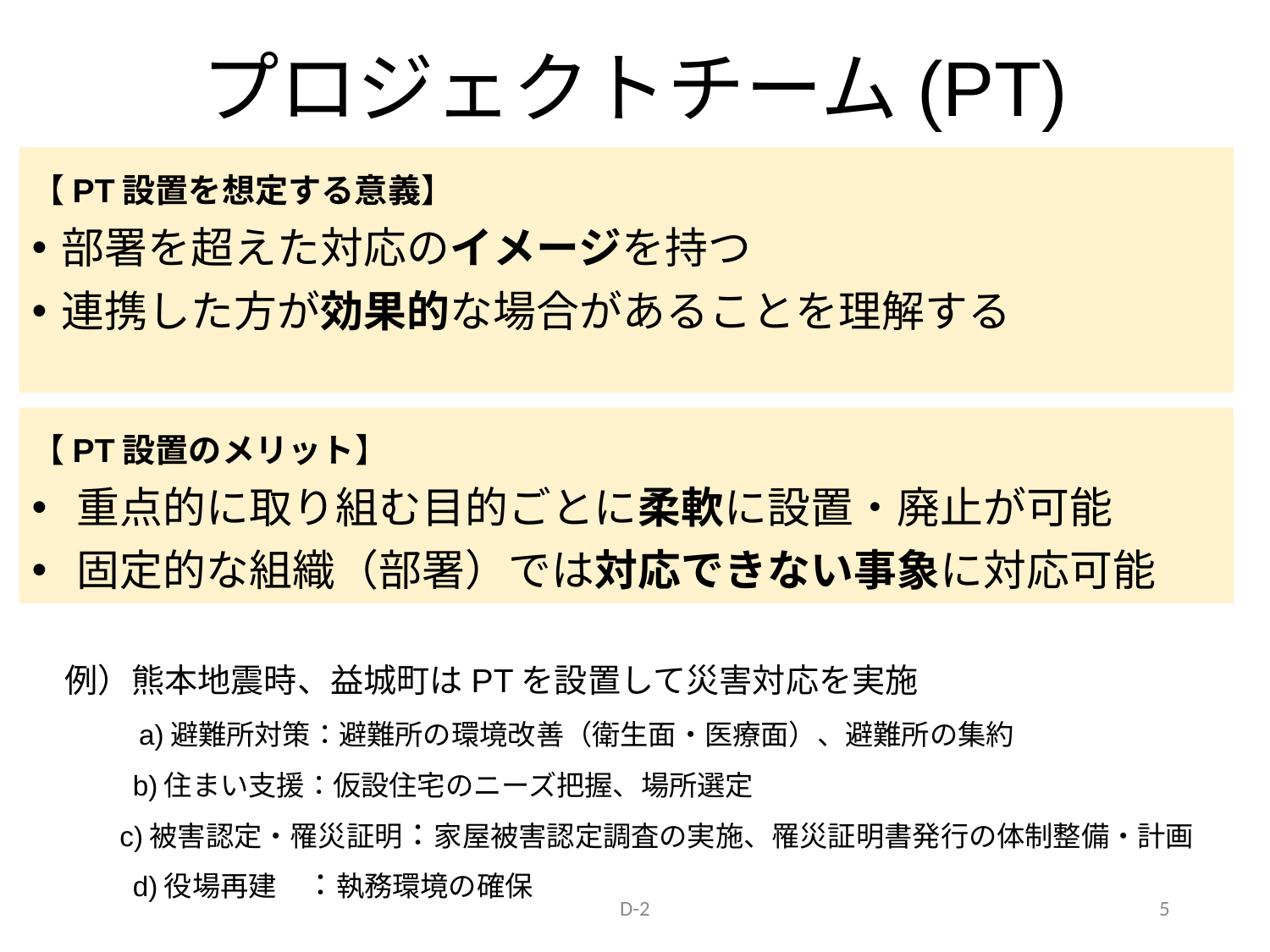

# プロジェクトチーム(PT)

【PT設置を想定する意義】
部署を超えた対応のイメージを持つ
連携した方が効果的な場合があることを理解する

【PT設置のメリット】
重点的に取り組む目的ごとに柔軟に設置・廃止が可能
固定的な組織（部署）では対応できない事象に対応可能

　例）熊本地震時、益城町はPTを設置して災害対応を実施
　　　a)避難所対策：避難所の環境改善（衛生面・医療面）、避難所の集約
　　　b)住まい支援：仮設住宅のニーズ把握、場所選定
　 　   c)被害認定・罹災証明：家屋被害認定調査の実施、罹災証明書発行の体制整備・計画
　　　d)役場再建　：執務環境の確保

D-2
5